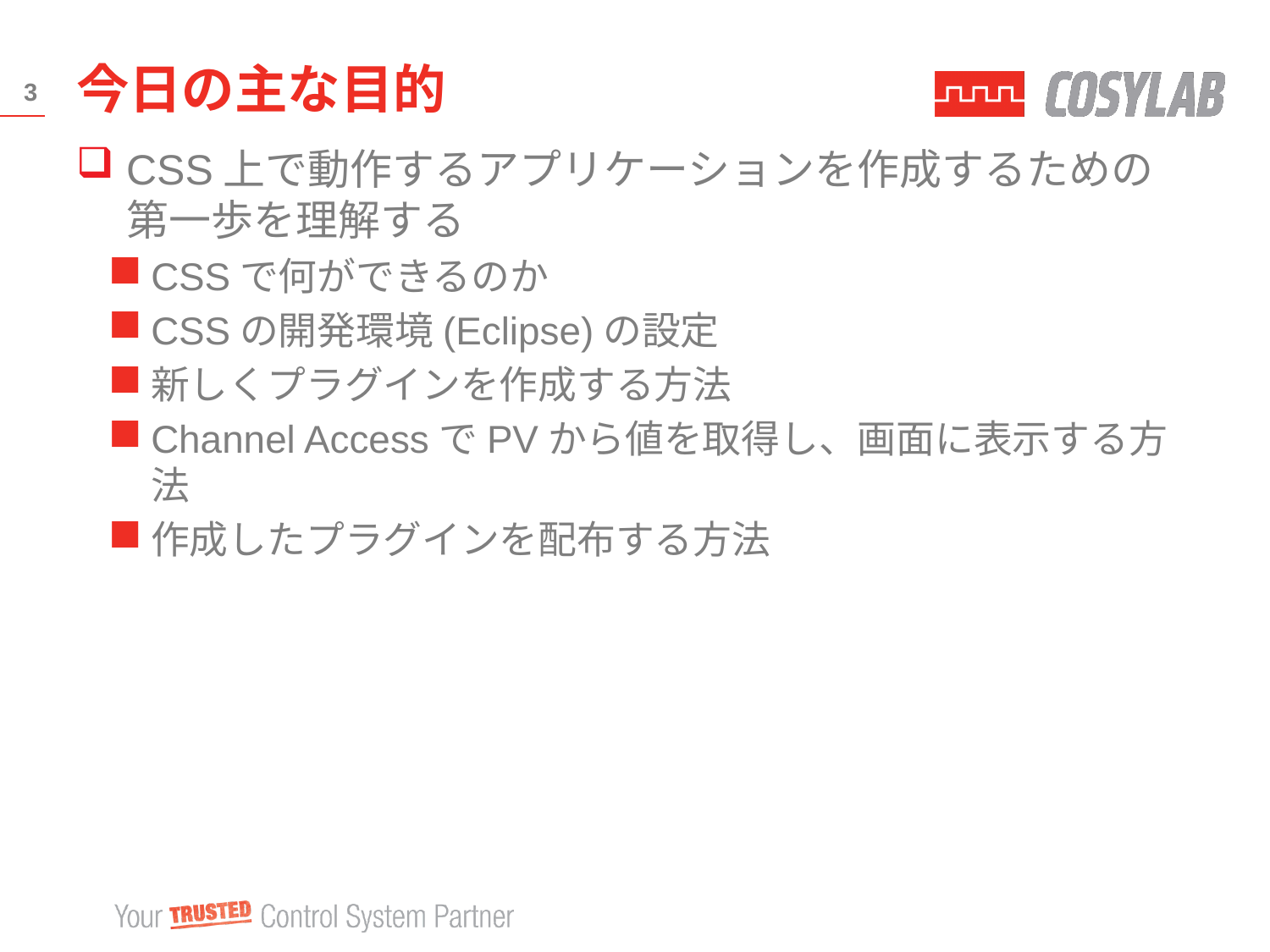

# 今日の主な目的
3
CSS上で動作するアプリケーションを作成するための第一歩を理解する
CSSで何ができるのか
CSSの開発環境(Eclipse)の設定
新しくプラグインを作成する方法
Channel AccessでPVから値を取得し、画面に表示する方法
作成したプラグインを配布する方法